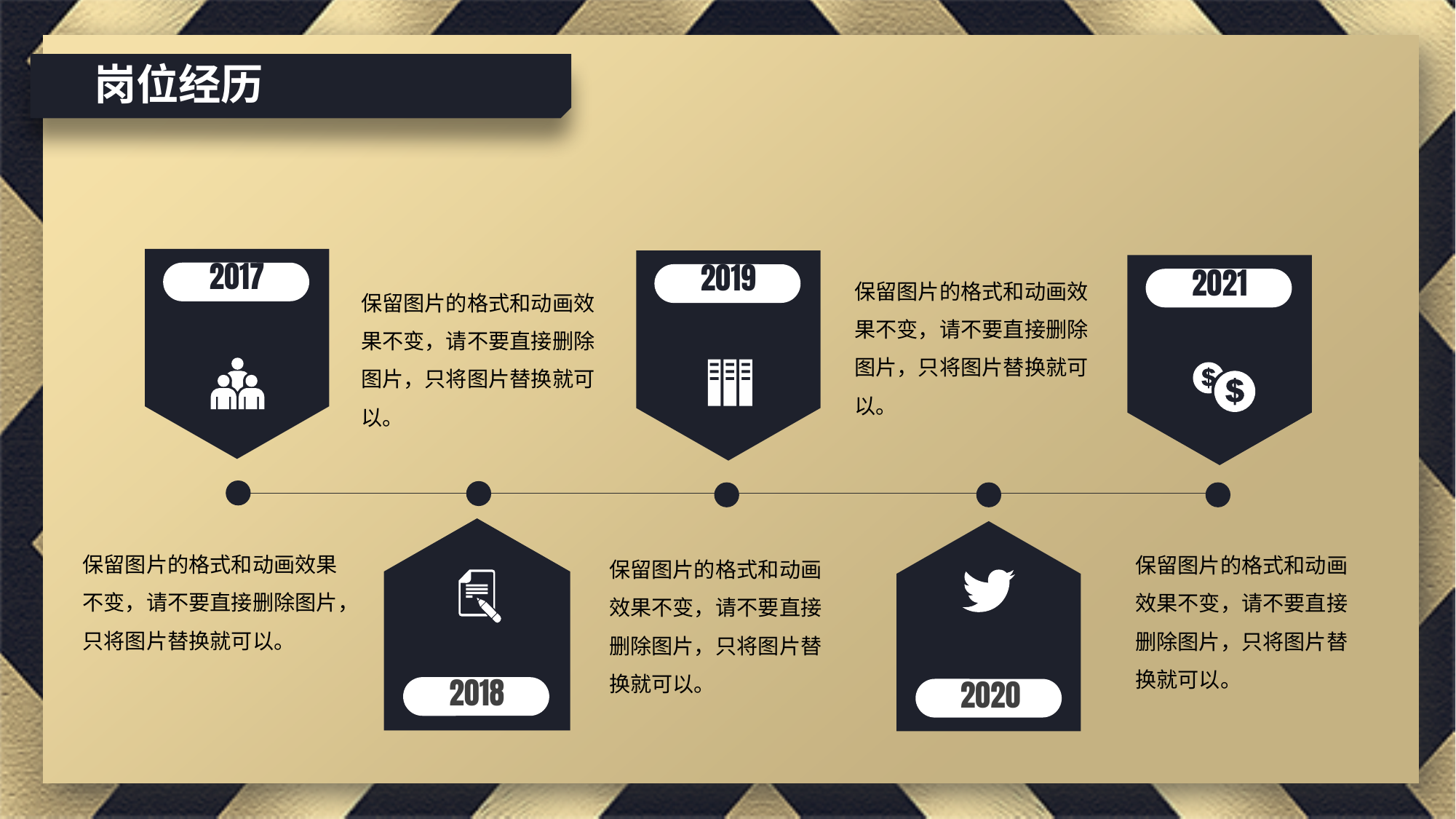

岗位经历

2017

2019

2021

保留图片的格式和动画效果不变，请不要直接删除图片，只将图片替换就可以。
保留图片的格式和动画效果不变，请不要直接删除图片，只将图片替换就可以。

2018

2020

保留图片的格式和动画效果不变，请不要直接删除图片，只将图片替换就可以。
保留图片的格式和动画效果不变，请不要直接删除图片，只将图片替换就可以。
保留图片的格式和动画效果不变，请不要直接删除图片，只将图片替换就可以。